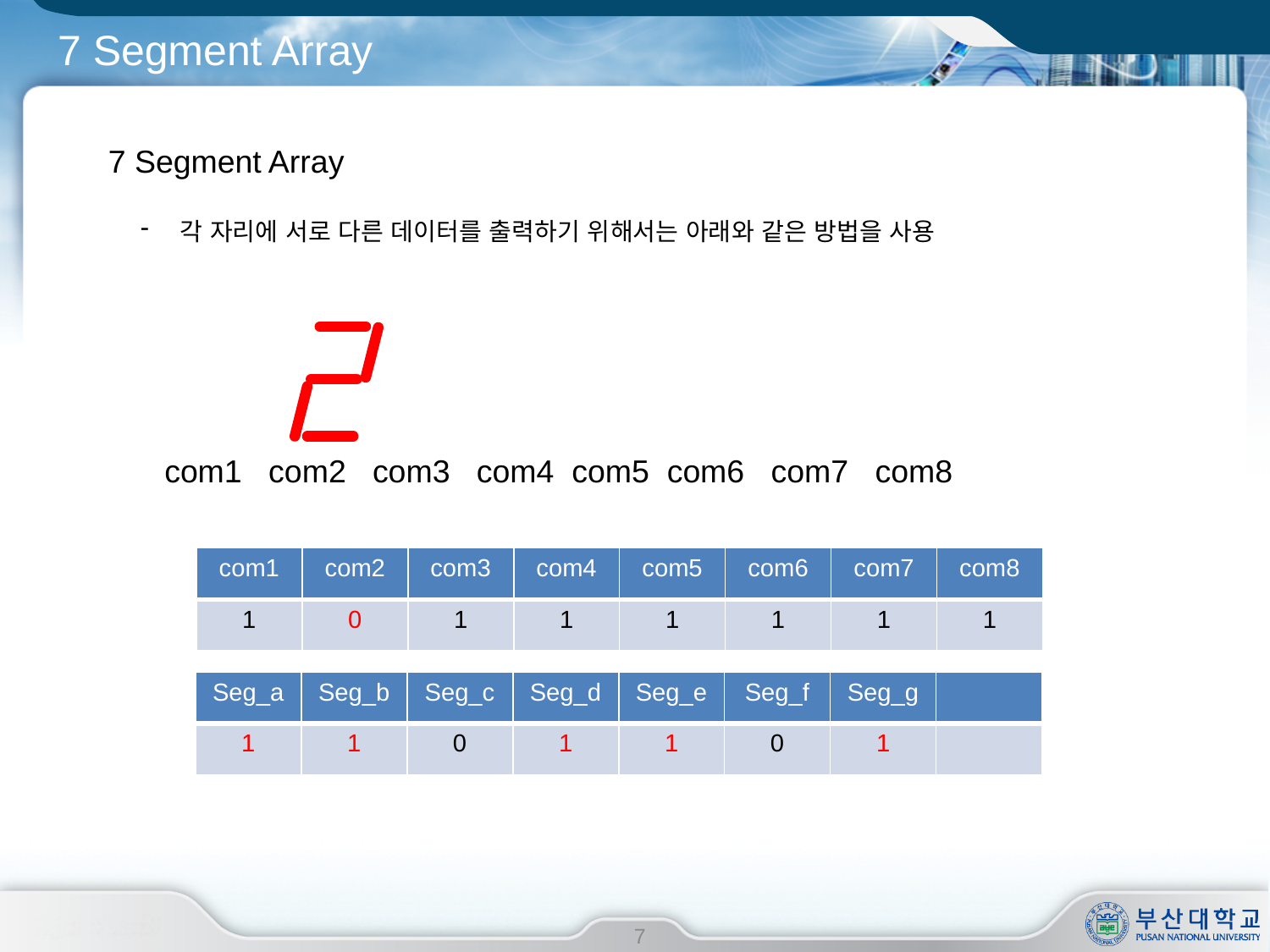

# 7 Segment Array
7 Segment Array
각 자리에 서로 다른 데이터를 출력하기 위해서는 아래와 같은 방법을 사용
  com1   com2   com3   com4  com5  com6   com7   com8
| com1 | com2 | com3 | com4 | com5 | com6 | com7 | com8 |
| --- | --- | --- | --- | --- | --- | --- | --- |
| 1 | 0 | 1 | 1 | 1 | 1 | 1 | 1 |
| Seg\_a | Seg\_b | Seg\_c | Seg\_d | Seg\_e | Seg\_f | Seg\_g |  |
| --- | --- | --- | --- | --- | --- | --- | --- |
| 1 | 1 | 0 | 1 | 1 | 0 | 1 |  |
7